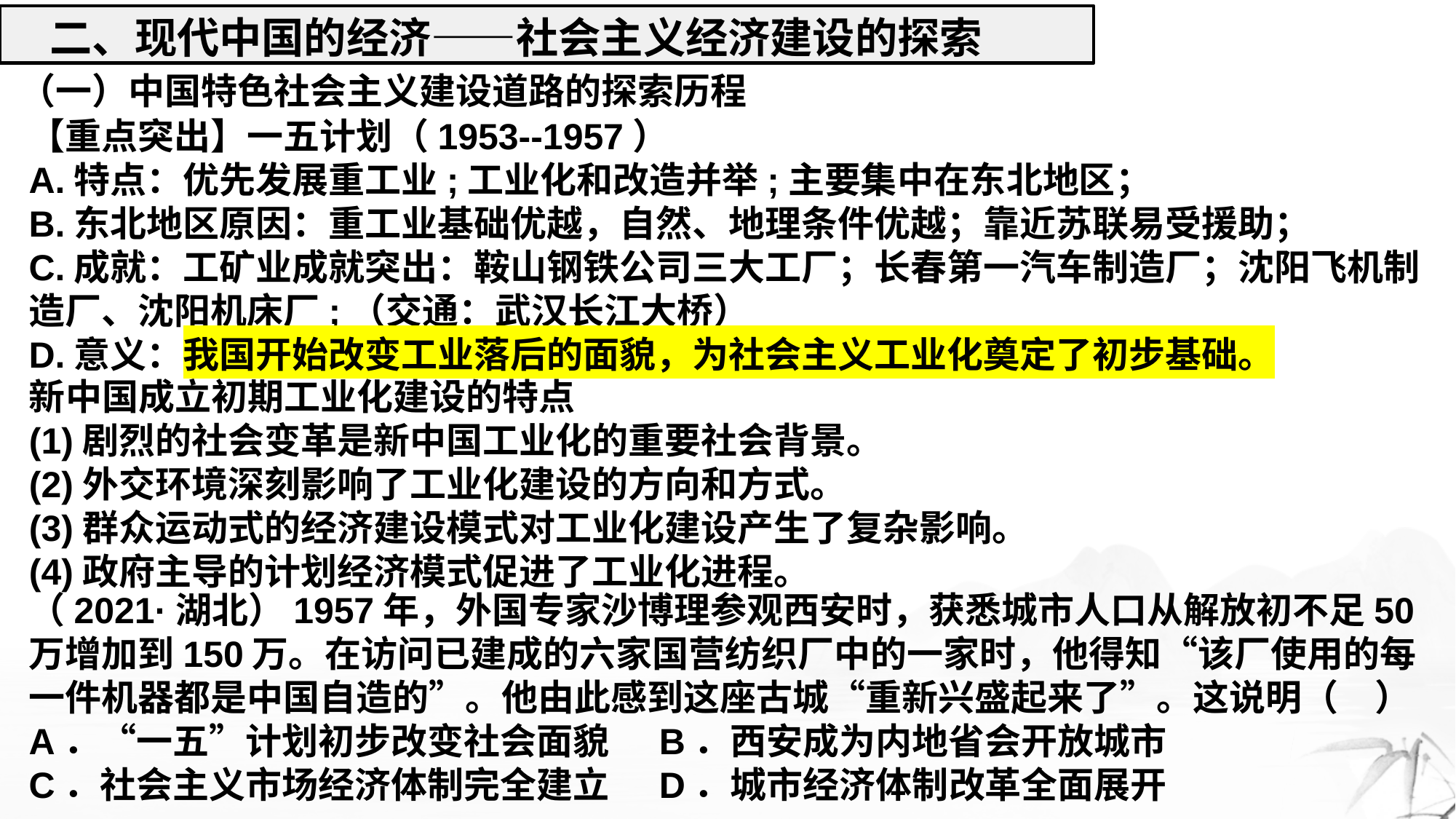

二、现代中国的经济——社会主义经济建设的探索
（一）中国特色社会主义建设道路的探索历程
【重点突出】一五计划（1953--1957）
A.特点：优先发展重工业;工业化和改造并举;主要集中在东北地区；
B.东北地区原因：重工业基础优越，自然、地理条件优越；靠近苏联易受援助；
C.成就：工矿业成就突出：鞍山钢铁公司三大工厂；长春第一汽车制造厂；沈阳飞机制造厂、沈阳机床厂;（交通：武汉长江大桥）
D.意义：我国开始改变工业落后的面貌，为社会主义工业化奠定了初步基础。
新中国成立初期工业化建设的特点
(1)剧烈的社会变革是新中国工业化的重要社会背景。
(2)外交环境深刻影响了工业化建设的方向和方式。
(3)群众运动式的经济建设模式对工业化建设产生了复杂影响。
(4)政府主导的计划经济模式促进了工业化进程。
（2021·湖北）1957年，外国专家沙博理参观西安时，获悉城市人口从解放初不足50万增加到150万。在访问已建成的六家国营纺织厂中的一家时，他得知“该厂使用的每一件机器都是中国自造的”。他由此感到这座古城“重新兴盛起来了”。这说明（　）
A．“一五”计划初步改变社会面貌     B．西安成为内地省会开放城市
C．社会主义市场经济体制完全建立     D．城市经济体制改革全面展开